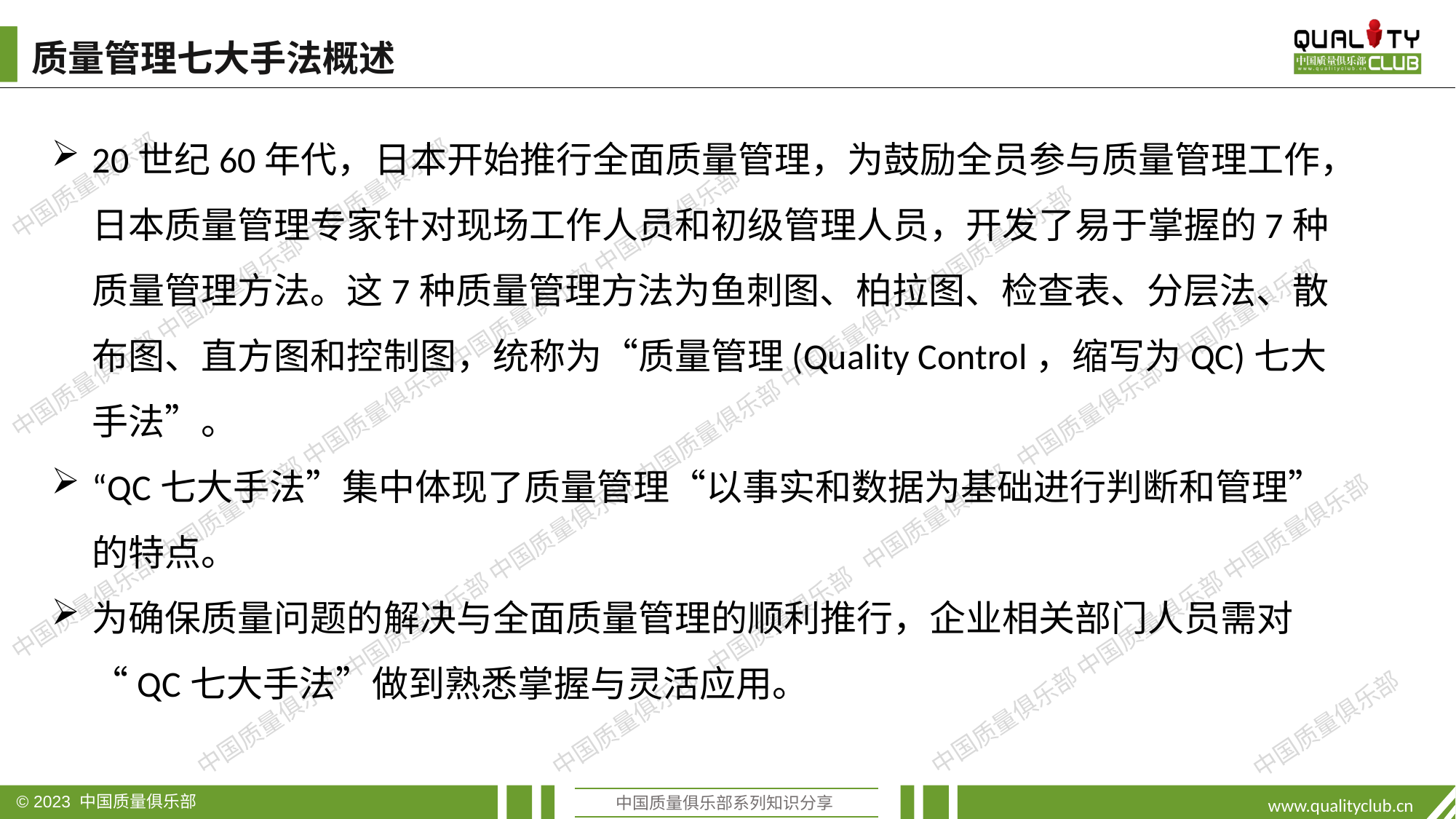

质量管理七大手法概述

20世纪60年代，日本开始推行全面质量管理，为鼓励全员参与质量管理工作，日本质量管理专家针对现场工作人员和初级管理人员，开发了易于掌握的7种质量管理方法。这7种质量管理方法为鱼刺图、柏拉图、检查表、分层法、散布图、直方图和控制图，统称为“质量管理(Quality Control，缩写为QC)七大手法”。
“QC七大手法”集中体现了质量管理“以事实和数据为基础进行判断和管理”的特点。
为确保质量问题的解决与全面质量管理的顺利推行，企业相关部门人员需对“QC七大手法”做到熟悉掌握与灵活应用。